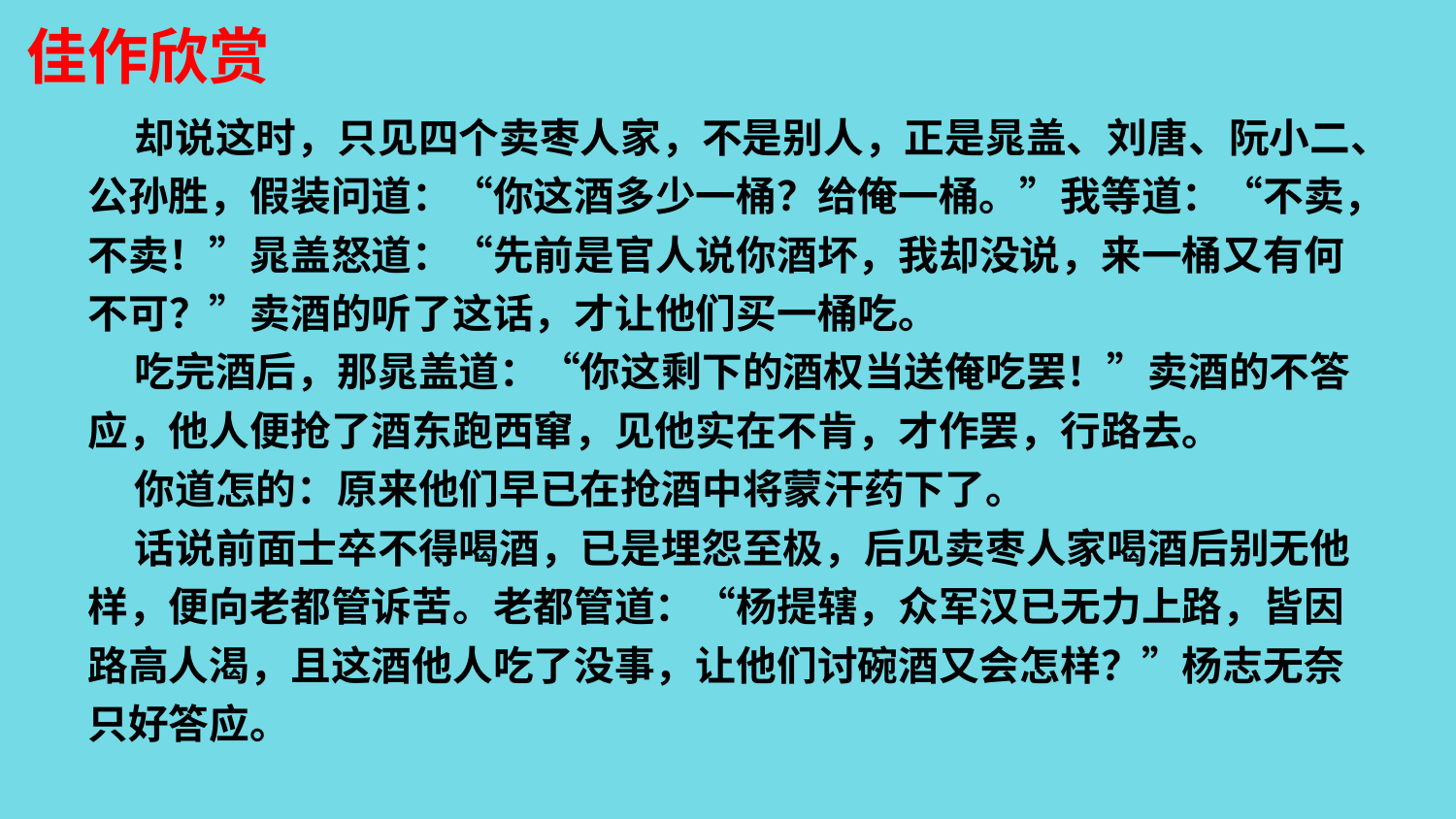

佳作欣赏
    却说这时，只见四个卖枣人家，不是别人，正是晁盖、刘唐、阮小二、公孙胜，假装问道：“你这酒多少一桶？给俺一桶。”我等道：“不卖，不卖！”晁盖怒道：“先前是官人说你酒坏，我却没说，来一桶又有何不可？”卖酒的听了这话，才让他们买一桶吃。
    吃完酒后，那晁盖道：“你这剩下的酒权当送俺吃罢！”卖酒的不答应，他人便抢了酒东跑西窜，见他实在不肯，才作罢，行路去。
    你道怎的：原来他们早已在抢酒中将蒙汗药下了。
    话说前面士卒不得喝酒，已是埋怨至极，后见卖枣人家喝酒后别无他样，便向老都管诉苦。老都管道：“杨提辖，众军汉已无力上路，皆因路高人渴，且这酒他人吃了没事，让他们讨碗酒又会怎样？”杨志无奈只好答应。